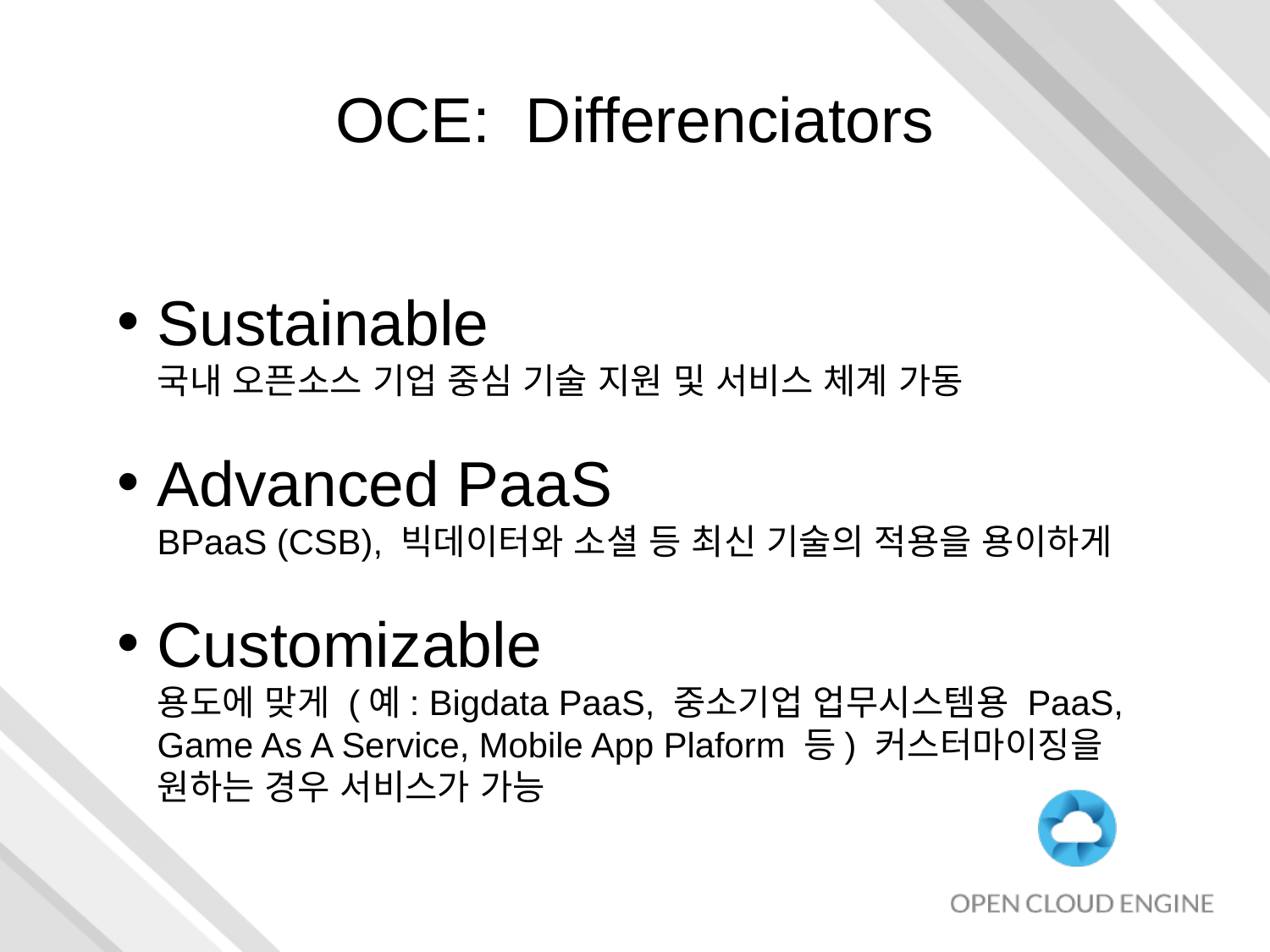

# OCE:  Differenciators
Sustainable
국내 오픈소스 기업 중심 기술 지원 및 서비스 체계 가동
Advanced PaaS
BPaaS (CSB), 빅데이터와 소셜 등 최신 기술의 적용을 용이하게
Customizable
용도에 맞게 (예: Bigdata PaaS, 중소기업 업무시스템용 PaaS, Game As A Service, Mobile App Plaform 등) 커스터마이징을 원하는 경우 서비스가 가능